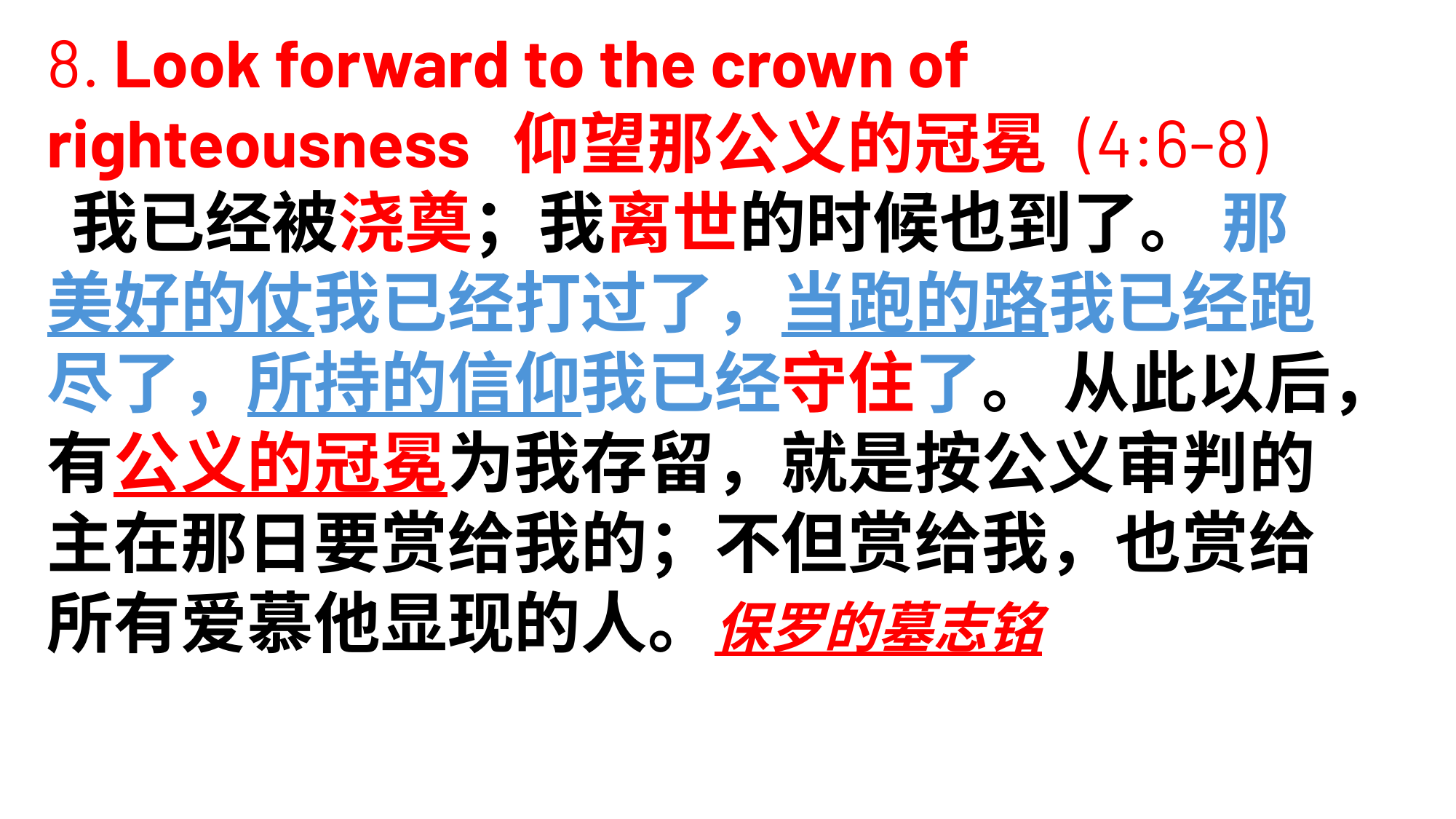

8. Look forward to the crown of righteousness  仰望那公义的冠冕 (4:6-8)
 我已经被浇奠；我离世的时候也到了。 那美好的仗我已经打过了，当跑的路我已经跑尽了，所持的信仰我已经守住了。 从此以后，有公义的冠冕为我存留，就是按公义审判的主在那日要赏给我的；不但赏给我，也赏给所有爱慕他显现的人。保罗的墓志铭